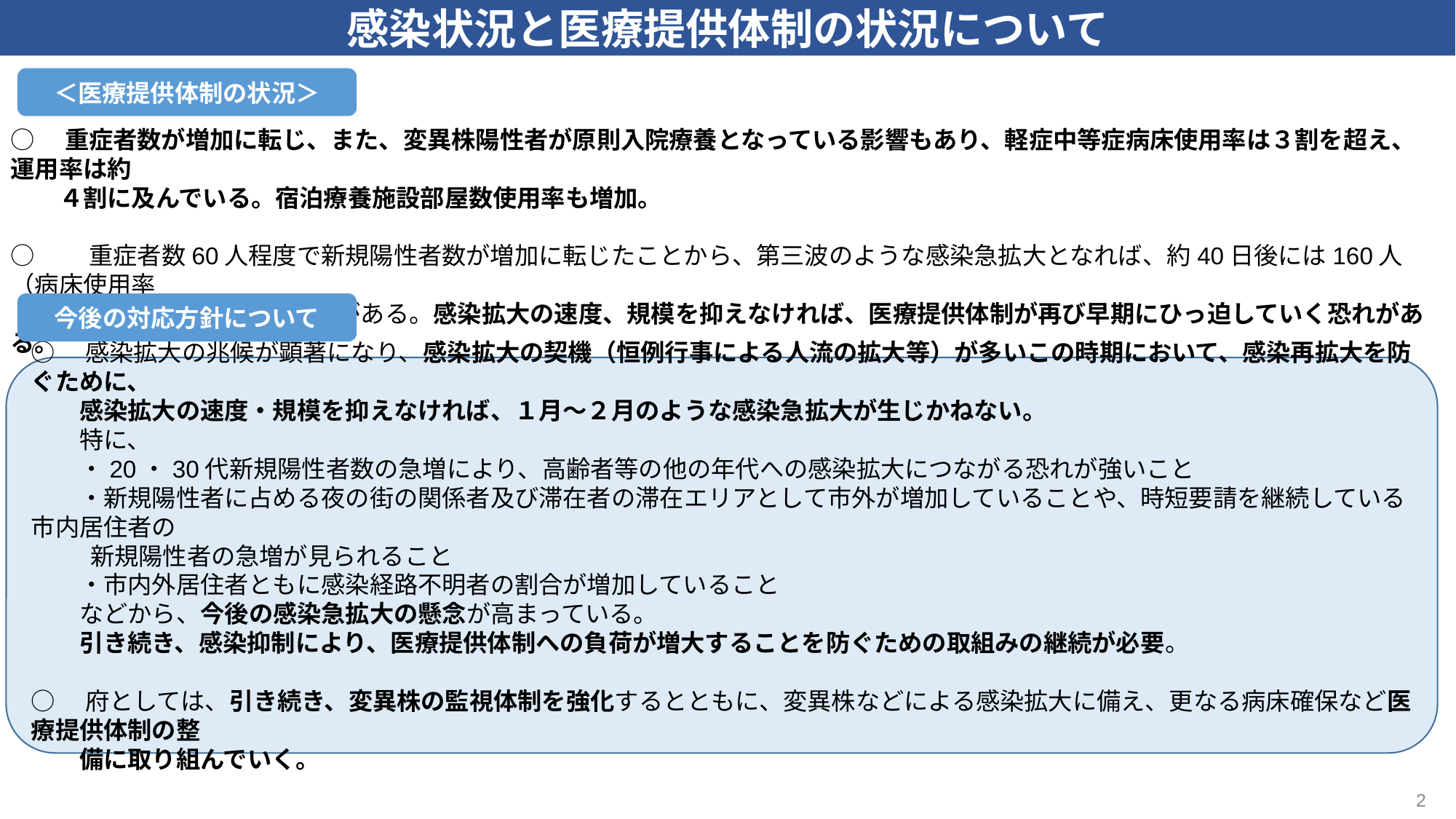

感染状況と医療提供体制の状況について

○　重症者数が増加に転じ、また、変異株陽性者が原則入院療養となっている影響もあり、軽症中等症病床使用率は３割を超え、運用率は約
　　４割に及んでいる。宿泊療養施設部屋数使用率も増加。

○　　重症者数60人程度で新規陽性者数が増加に転じたことから、第三波のような感染急拡大となれば、約40日後には160人（病床使用率
　　71%）に増加する可能性がある。感染拡大の速度、規模を抑えなければ、医療提供体制が再び早期にひっ迫していく恐れがある。
＜医療提供体制の状況＞
今後の対応方針について
○　感染拡大の兆候が顕著になり、感染拡大の契機（恒例行事による人流の拡大等）が多いこの時期において、感染再拡大を防ぐために、
　　感染拡大の速度・規模を抑えなければ、１月～２月のような感染急拡大が生じかねない。
　　特に、
　　・20・30代新規陽性者数の急増により、高齢者等の他の年代への感染拡大につながる恐れが強いこと
　　・新規陽性者に占める夜の街の関係者及び滞在者の滞在エリアとして市外が増加していることや、時短要請を継続している市内居住者の
　　  新規陽性者の急増が見られること
　　・市内外居住者ともに感染経路不明者の割合が増加していること
　　などから、今後の感染急拡大の懸念が高まっている。
　　引き続き、感染抑制により、医療提供体制への負荷が増大することを防ぐための取組みの継続が必要。

○　府としては、引き続き、変異株の監視体制を強化するとともに、変異株などによる感染拡大に備え、更なる病床確保など医療提供体制の整
　　備に取り組んでいく。
2